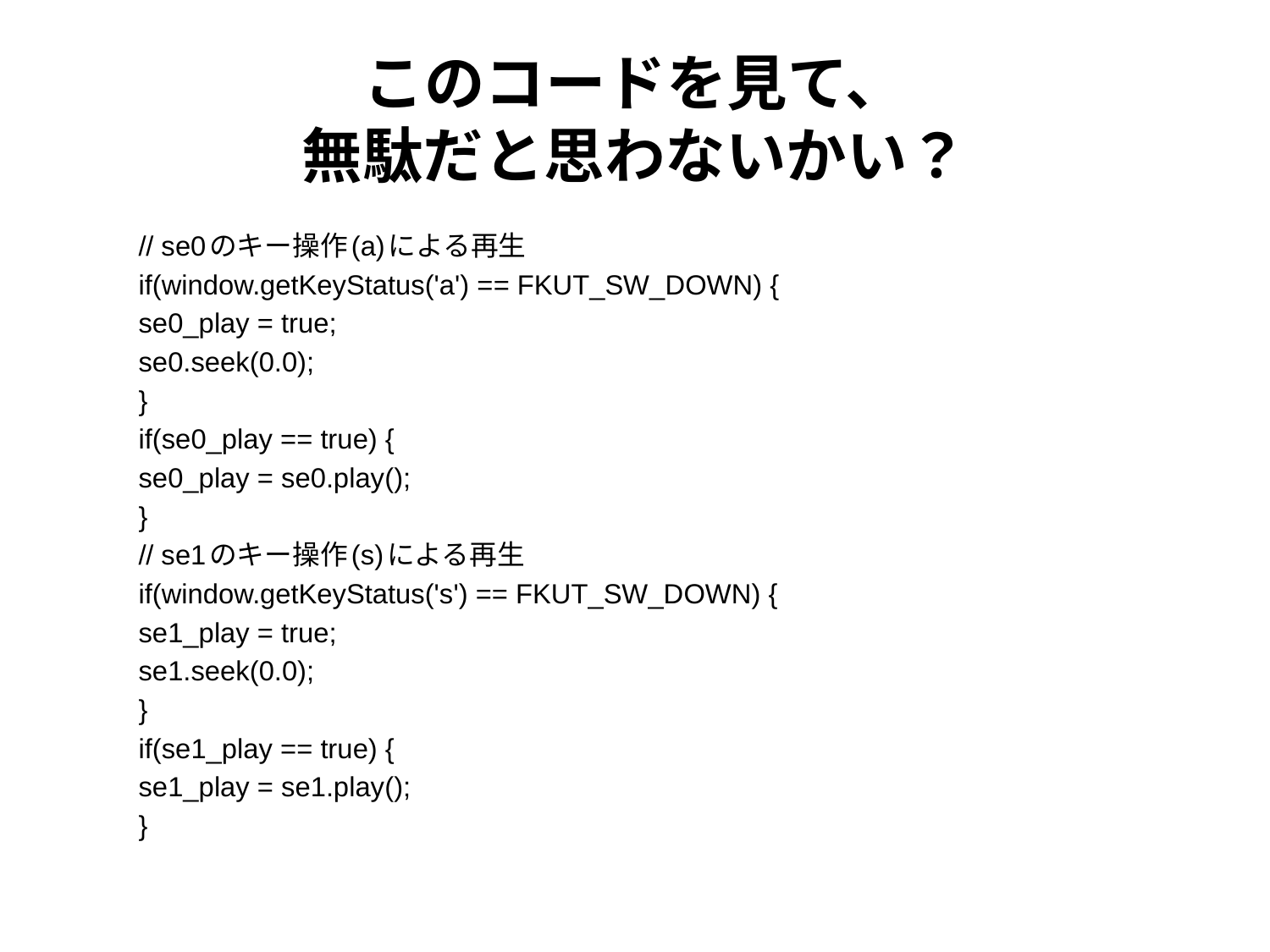

# このコードを見て、 無駄だと思わないかい？
	// se0のキー操作(a)による再生
	if(window.getKeyStatus('a') == FKUT_SW_DOWN) {
		se0_play = true;
		se0.seek(0.0);
	}
	if(se0_play == true) {
		se0_play = se0.play();
	}
	// se1のキー操作(s)による再生
	if(window.getKeyStatus('s') == FKUT_SW_DOWN) {
		se1_play = true;
		se1.seek(0.0);
	}
	if(se1_play == true) {
		se1_play = se1.play();
	}